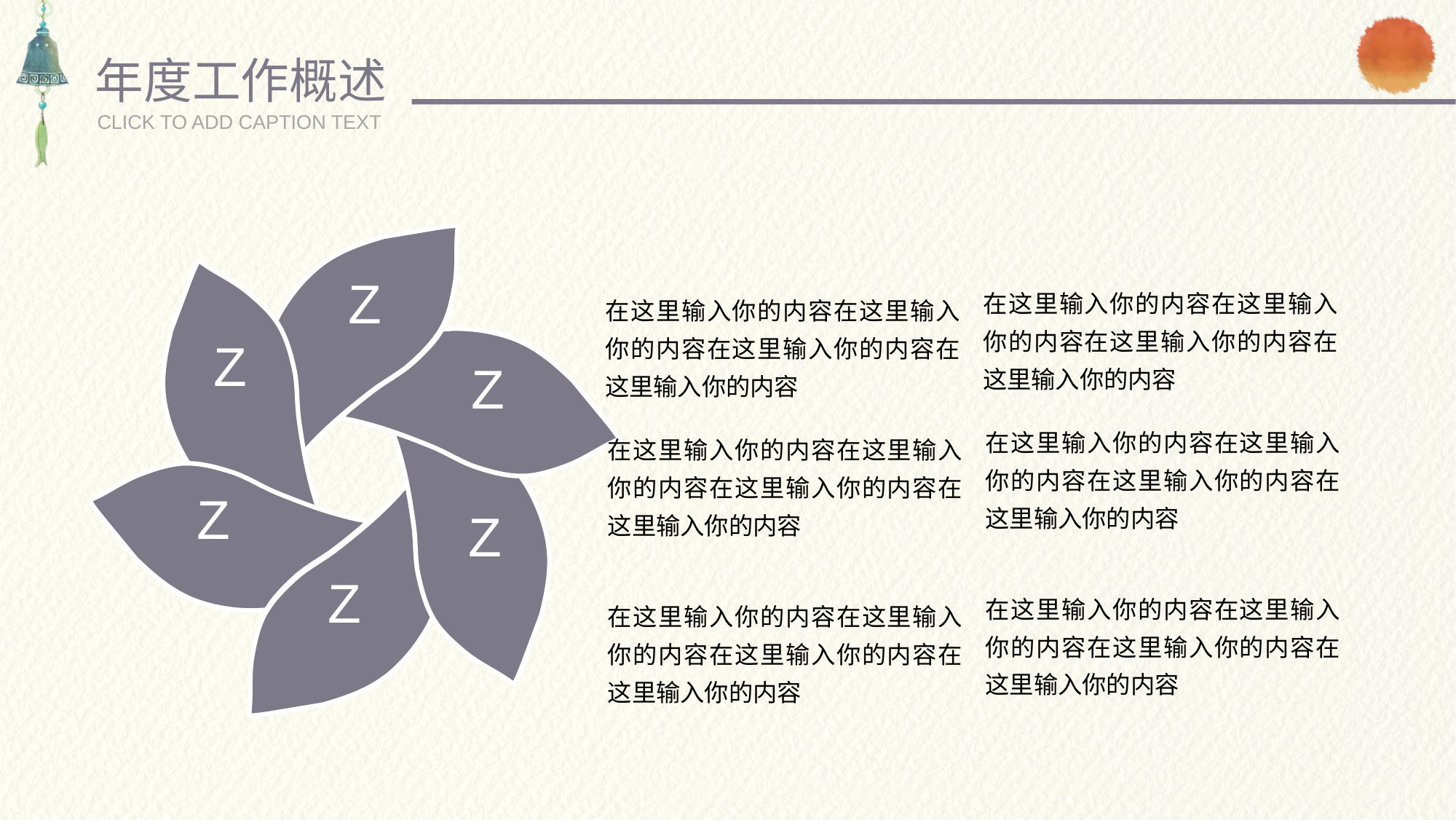

年度工作概述

CLICK TO ADD CAPTION TEXT

Z
Z
Z
Z
Z
Z
在这里输入你的内容在这里输入你的内容在这里输入你的内容在这里输入你的内容
在这里输入你的内容在这里输入你的内容在这里输入你的内容在这里输入你的内容
在这里输入你的内容在这里输入你的内容在这里输入你的内容在这里输入你的内容
在这里输入你的内容在这里输入你的内容在这里输入你的内容在这里输入你的内容
在这里输入你的内容在这里输入你的内容在这里输入你的内容在这里输入你的内容
在这里输入你的内容在这里输入你的内容在这里输入你的内容在这里输入你的内容